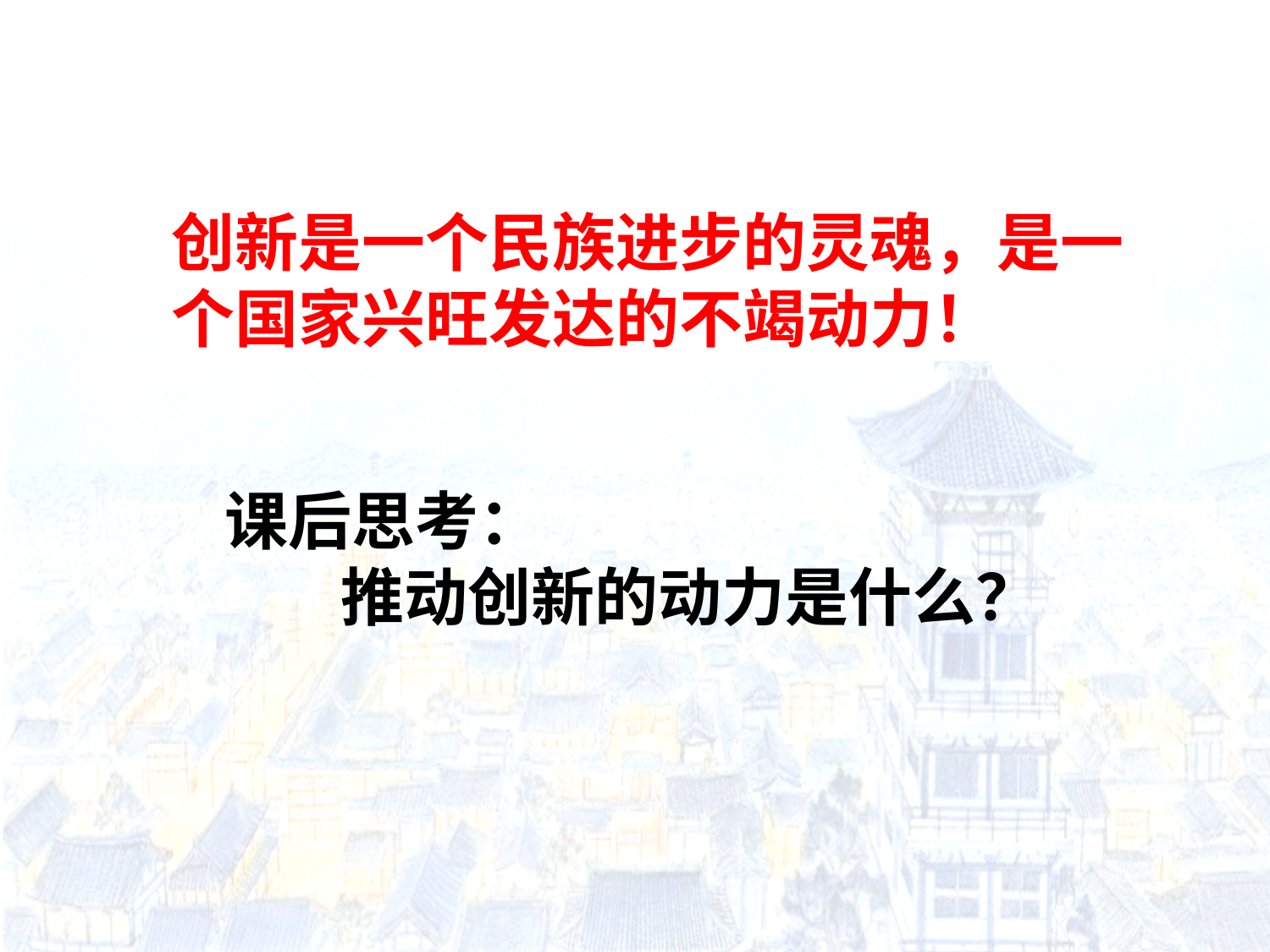

创新是一个民族进步的灵魂，是一个国家兴旺发达的不竭动力！
课后思考：
       推动创新的动力是什么？